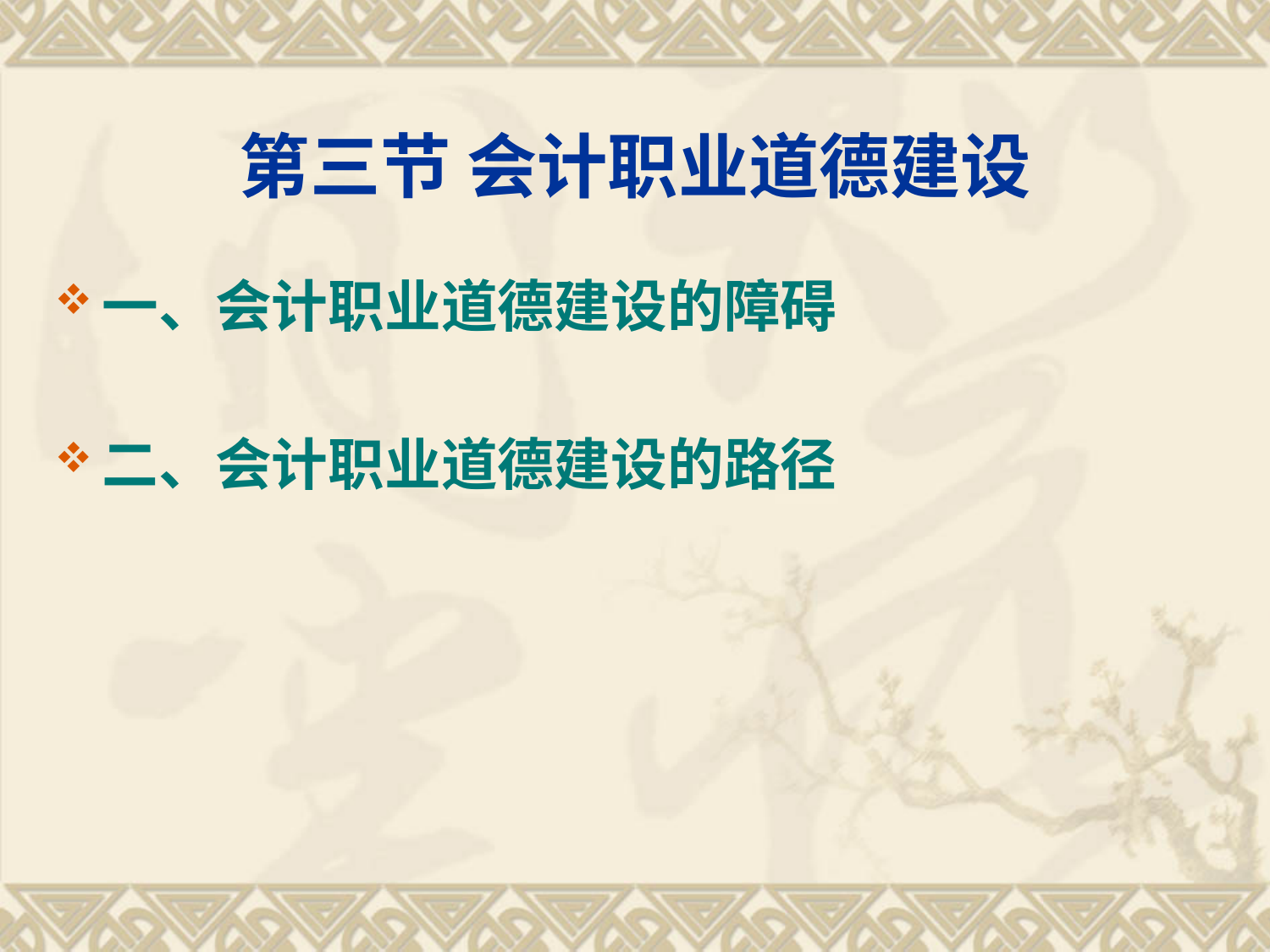

# 第三节 会计职业道德建设
一、会计职业道德建设的障碍

二、会计职业道德建设的路径